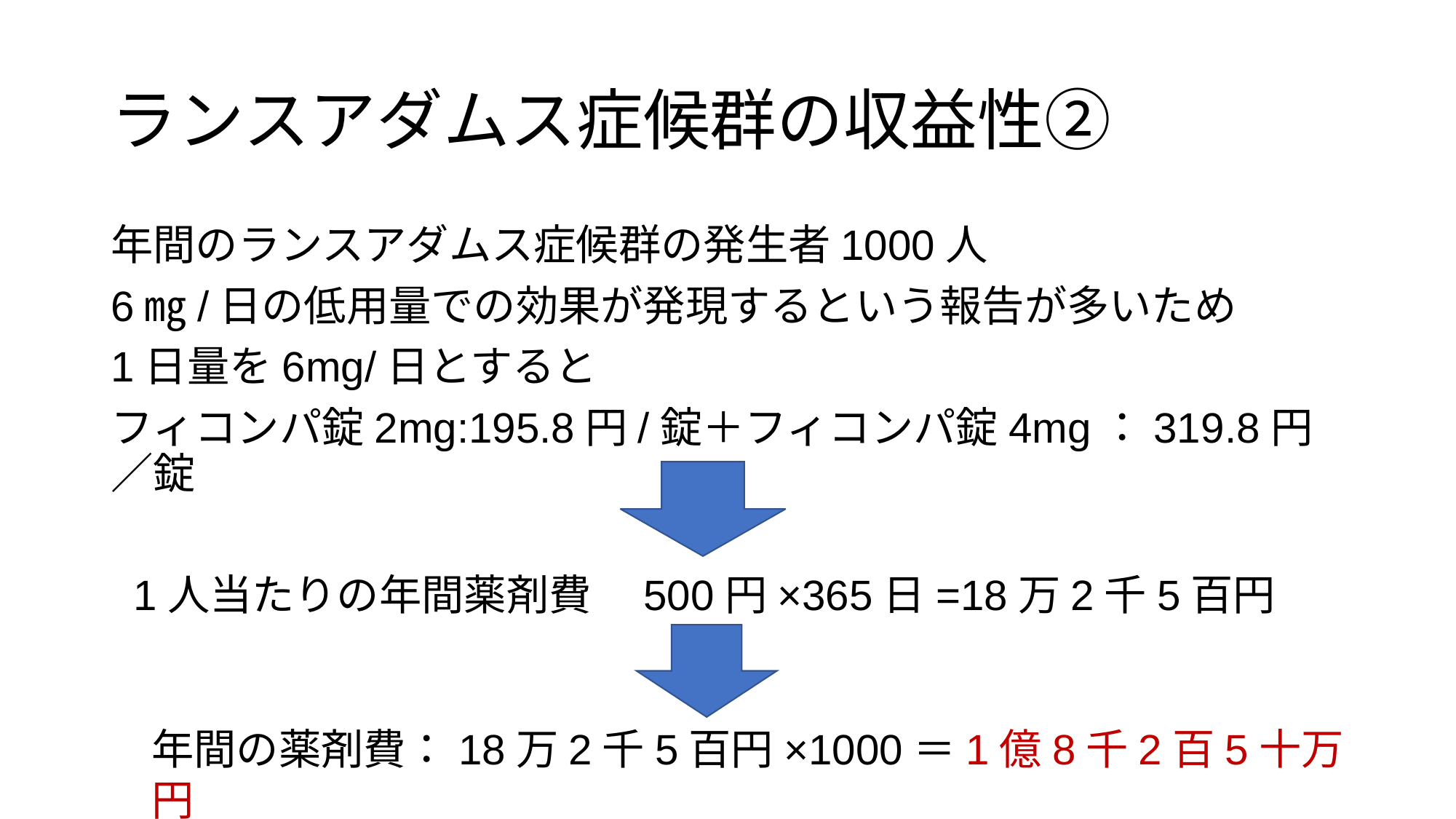

# ランスアダムス症候群の収益性②
年間のランスアダムス症候群の発生者1000人
6㎎/日の低用量での効果が発現するという報告が多いため
1日量を6mg/日とすると
フィコンパ錠2mg:195.8円/錠＋フィコンパ錠4mg：319.8円／錠

1人当たりの年間薬剤費　500円×365日=18万2千5百円

年間の薬剤費：18万2千5百円×1000＝1億8千2百5十万円